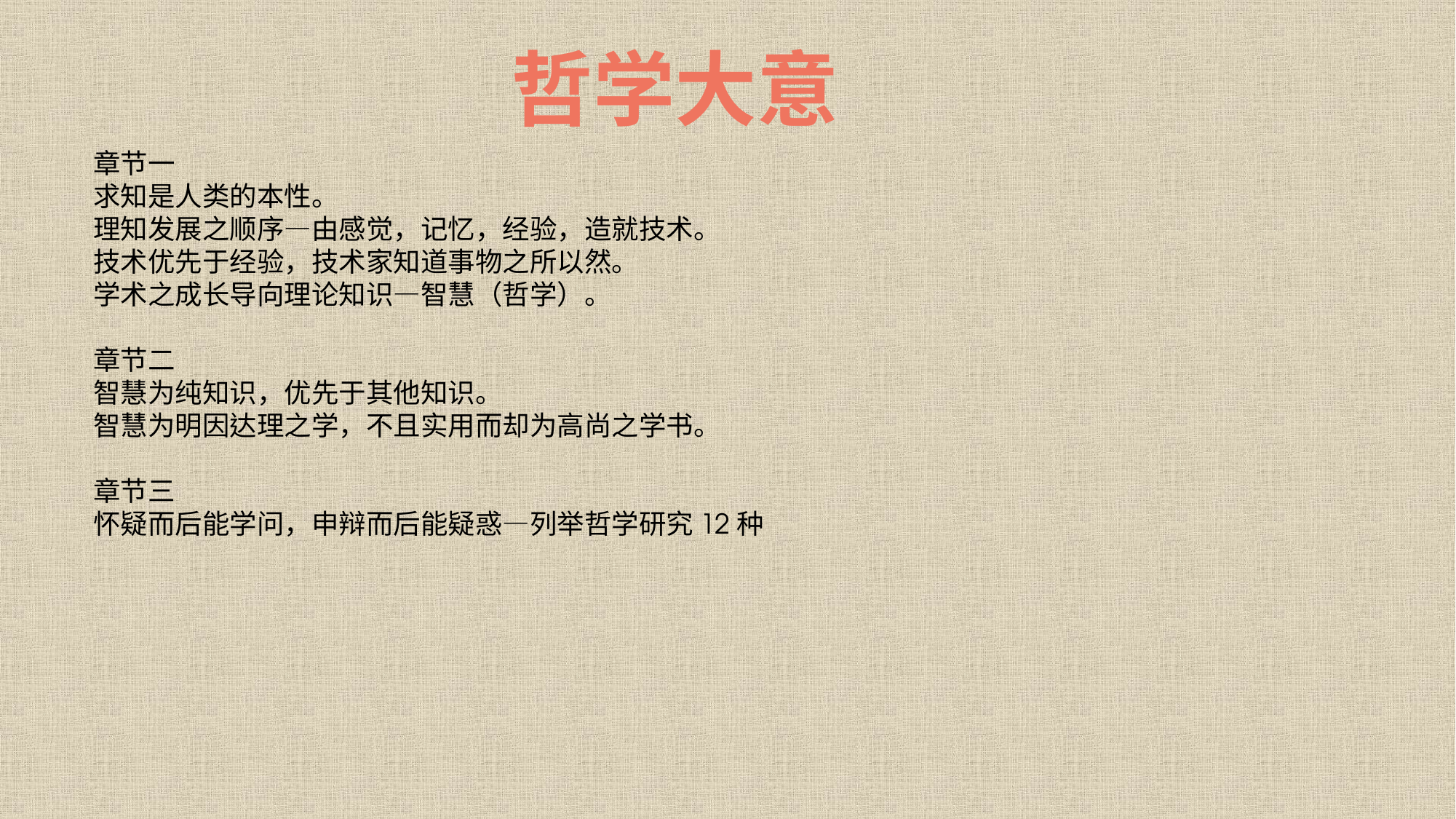

哲学大意
章节一
求知是人类的本性。
理知发展之顺序—由感觉，记忆，经验，造就技术。
技术优先于经验，技术家知道事物之所以然。
学术之成长导向理论知识—智慧（哲学）。

章节二
智慧为纯知识，优先于其他知识。
智慧为明因达理之学，不且实用而却为高尚之学书。

章节三
怀疑而后能学问，申辩而后能疑惑—列举哲学研究12种